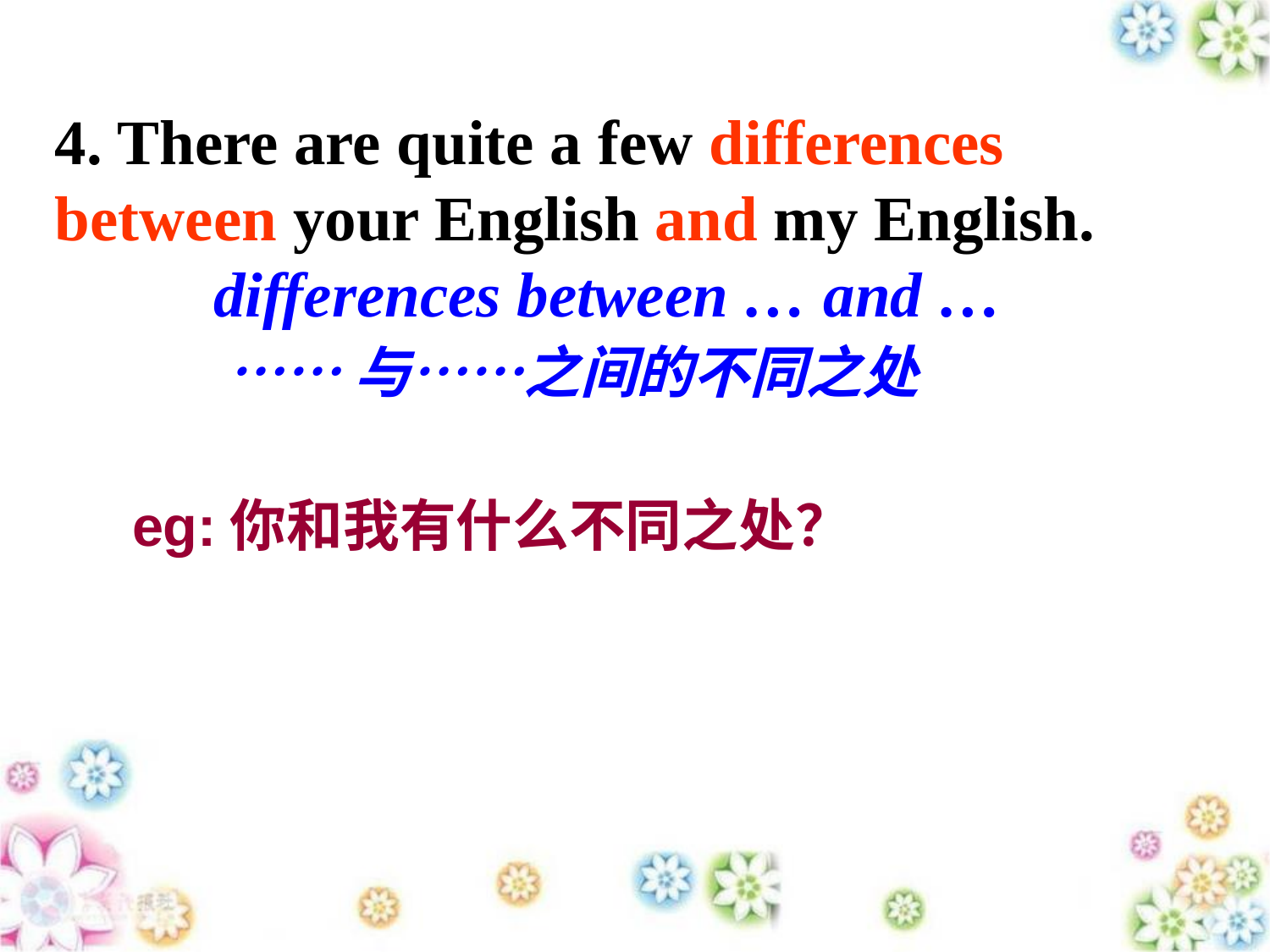

4. There are quite a few differences between your English and my English.
          differences between … and …
            ……与……之间的不同之处
     eg:你和我有什么不同之处？